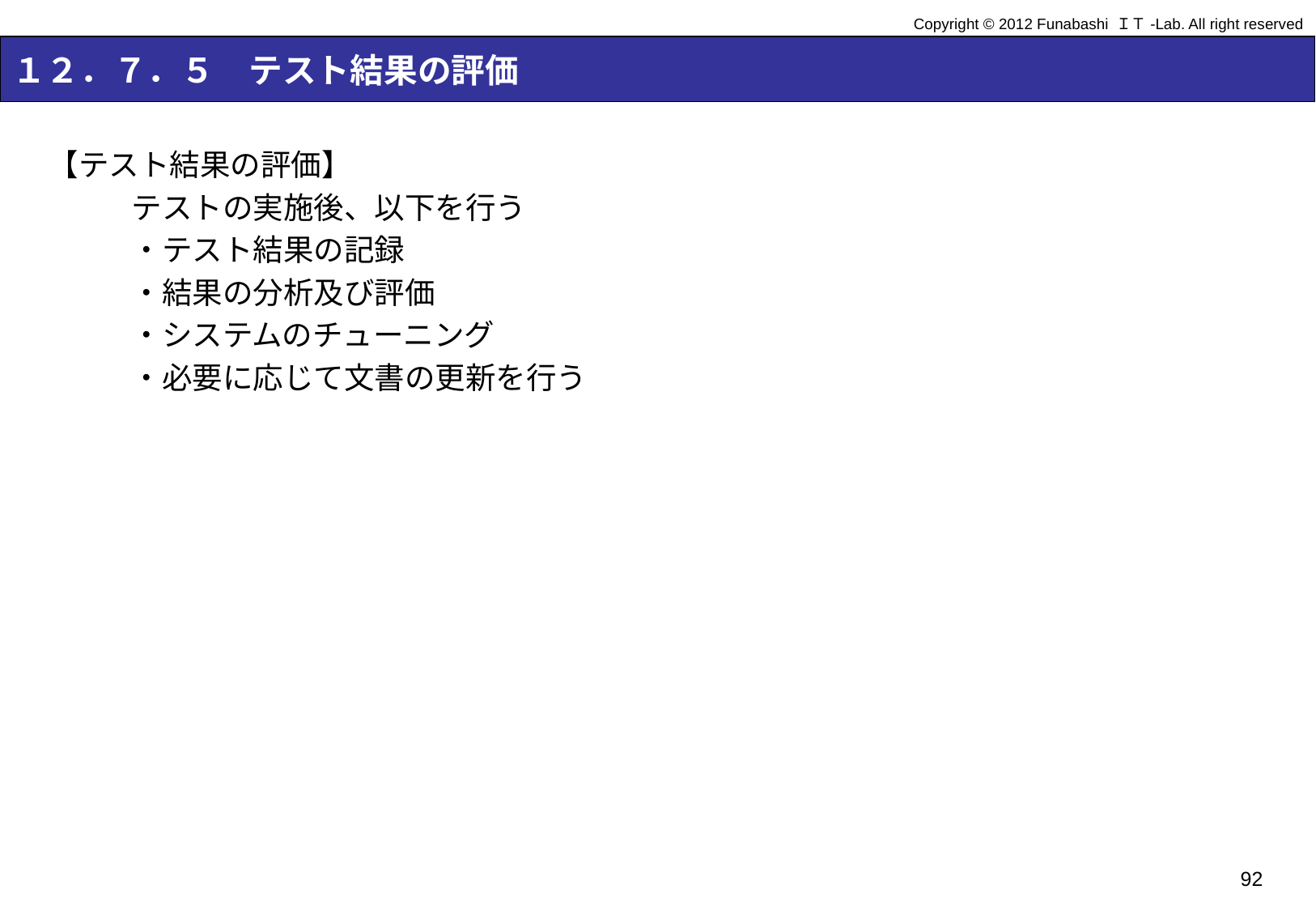

Copyright © 2012 Funabashi ＩＴ-Lab. All right reserved
# １２．７．５　テスト結果の評価
【テスト結果の評価】
テストの実施後、以下を行う
・テスト結果の記録
・結果の分析及び評価
・システムのチューニング
・必要に応じて文書の更新を行う
92